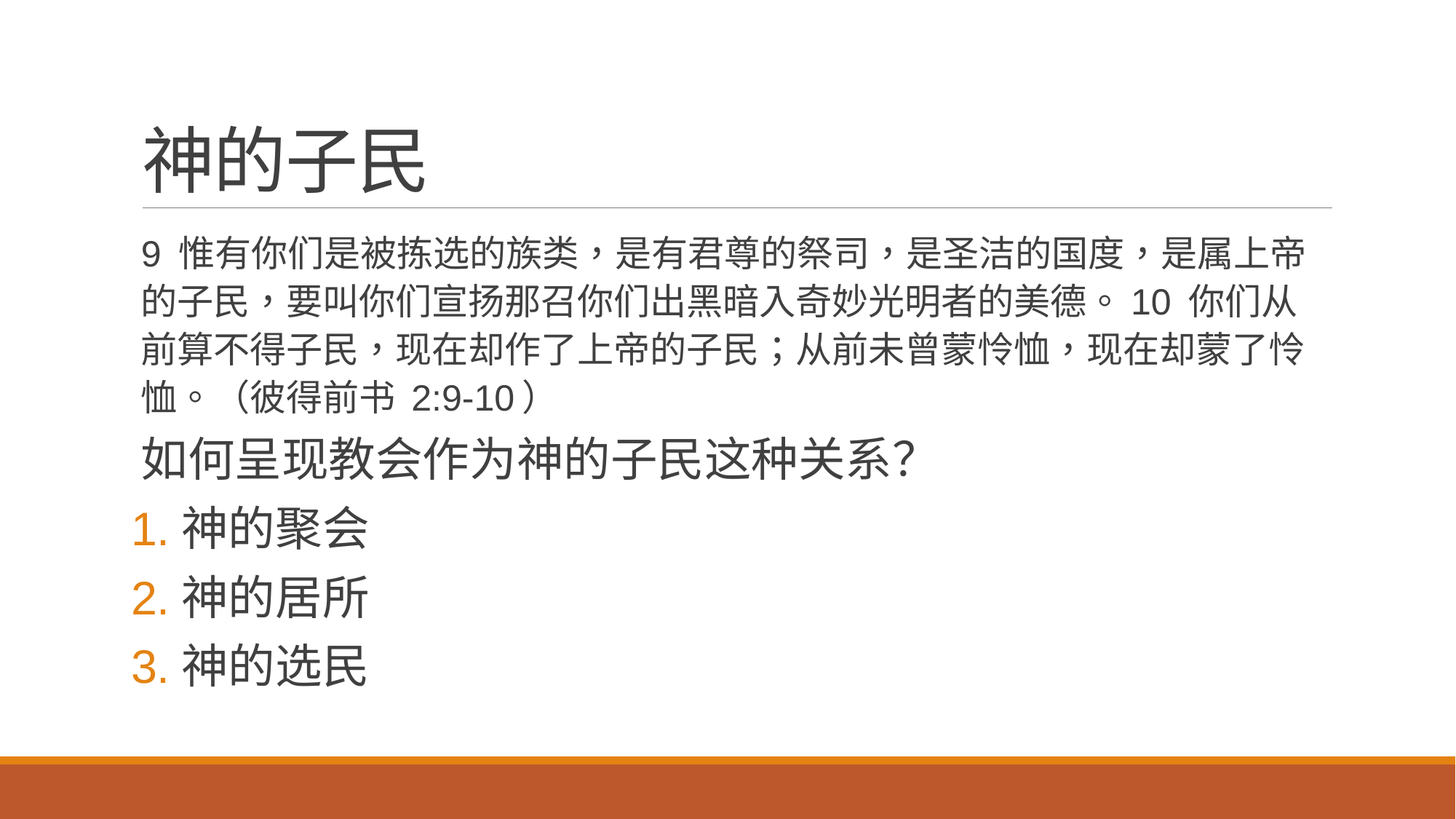

# 神的子民
9 惟有你们是被拣选的族类，是有君尊的祭司，是圣洁的国度，是属上帝的子民，要叫你们宣扬那召你们出黑暗入奇妙光明者的美德。10 你们从前算不得子民，现在却作了上帝的子民；从前未曾蒙怜恤，现在却蒙了怜恤。（彼得前书 2:9-10）
如何呈现教会作为神的子民这种关系？
神的聚会
神的居所
神的选民